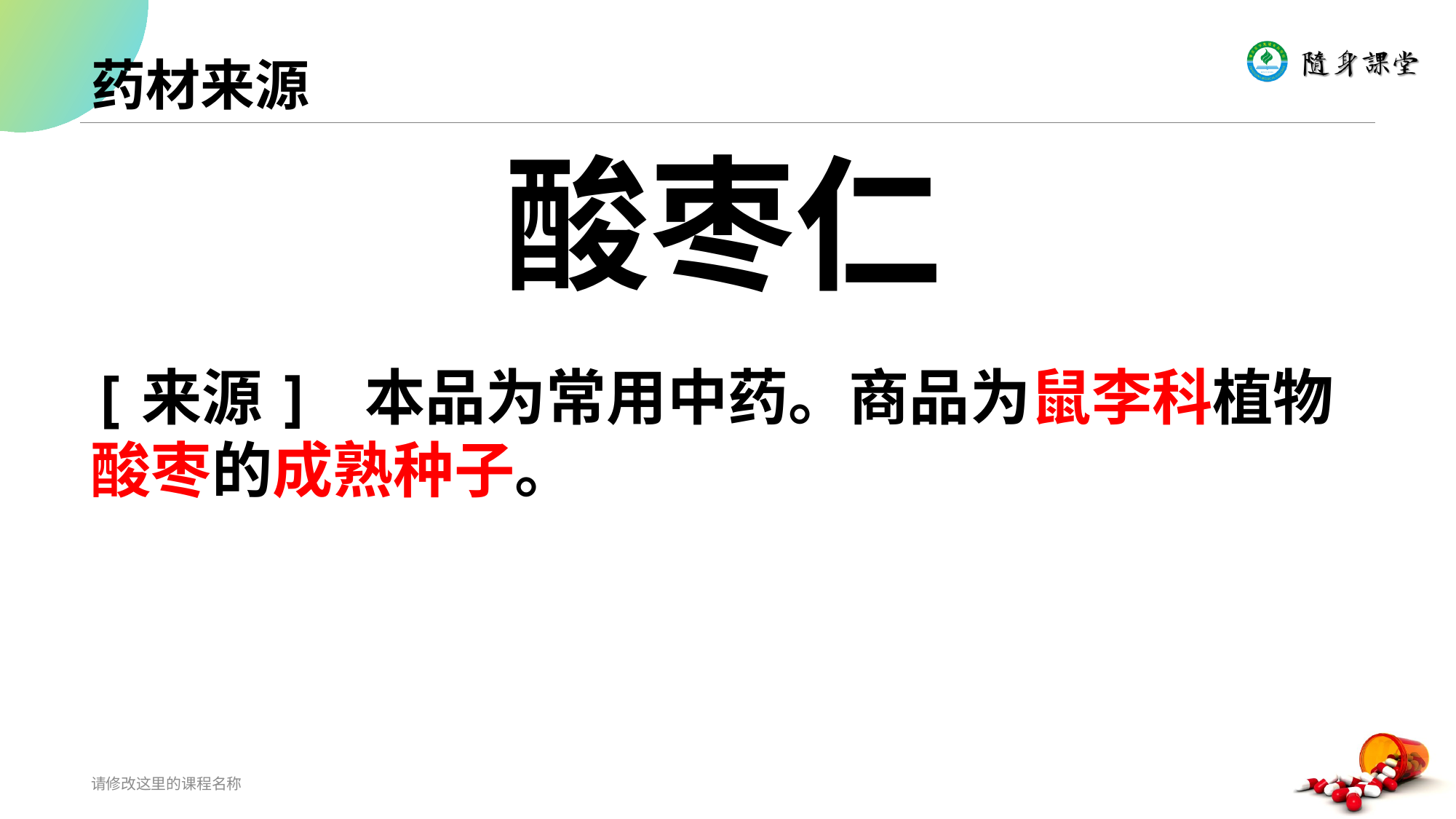

# 药材来源
 酸枣仁

[来源] 本品为常用中药。商品为鼠李科植物  酸枣的成熟种子。
请修改这里的课程名称
4